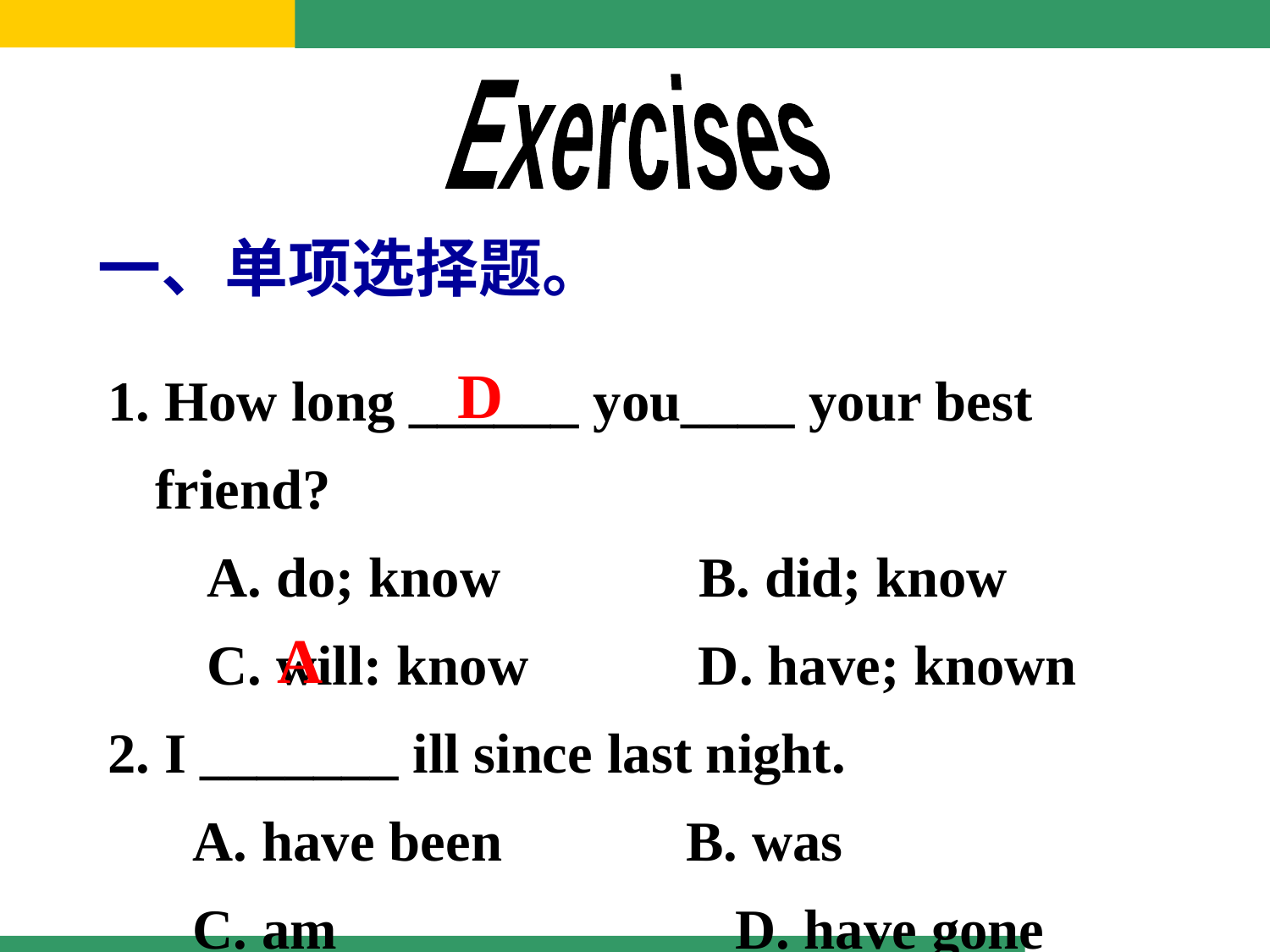

Exercises
一、单项选择题。
1. How long ______ you____ your best friend?
       A. do; know              B. did; know
       C. will: know            D. have; known
2. I _______ ill since last night.
      A. have been             B. was
      C. am	                       D. have gone
D
A